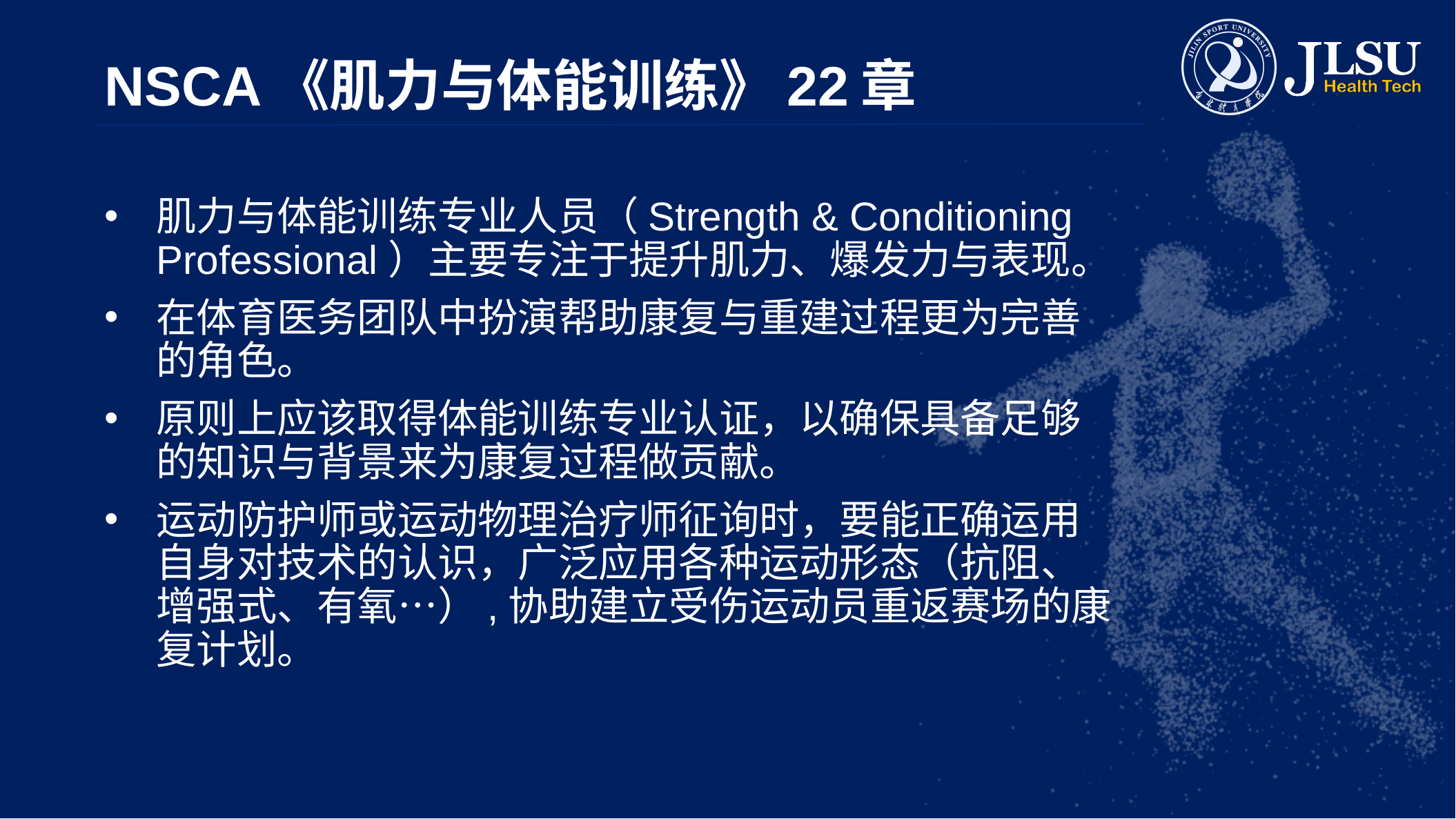

# NSCA《肌力与体能训练》22章
肌力与体能训练专业人员（Strength & Conditioning Professional）主要专注于提升肌力、爆发力与表现。
在体育医务团队中扮演帮助康复与重建过程更为完善的角色。
原则上应该取得体能训练专业认证，以确保具备足够的知识与背景来为康复过程做贡献。
运动防护师或运动物理治疗师征询时，要能正确运用自身对技术的认识，广泛应用各种运动形态（抗阻、增强式、有氧…）,协助建立受伤运动员重返赛场的康复计划。